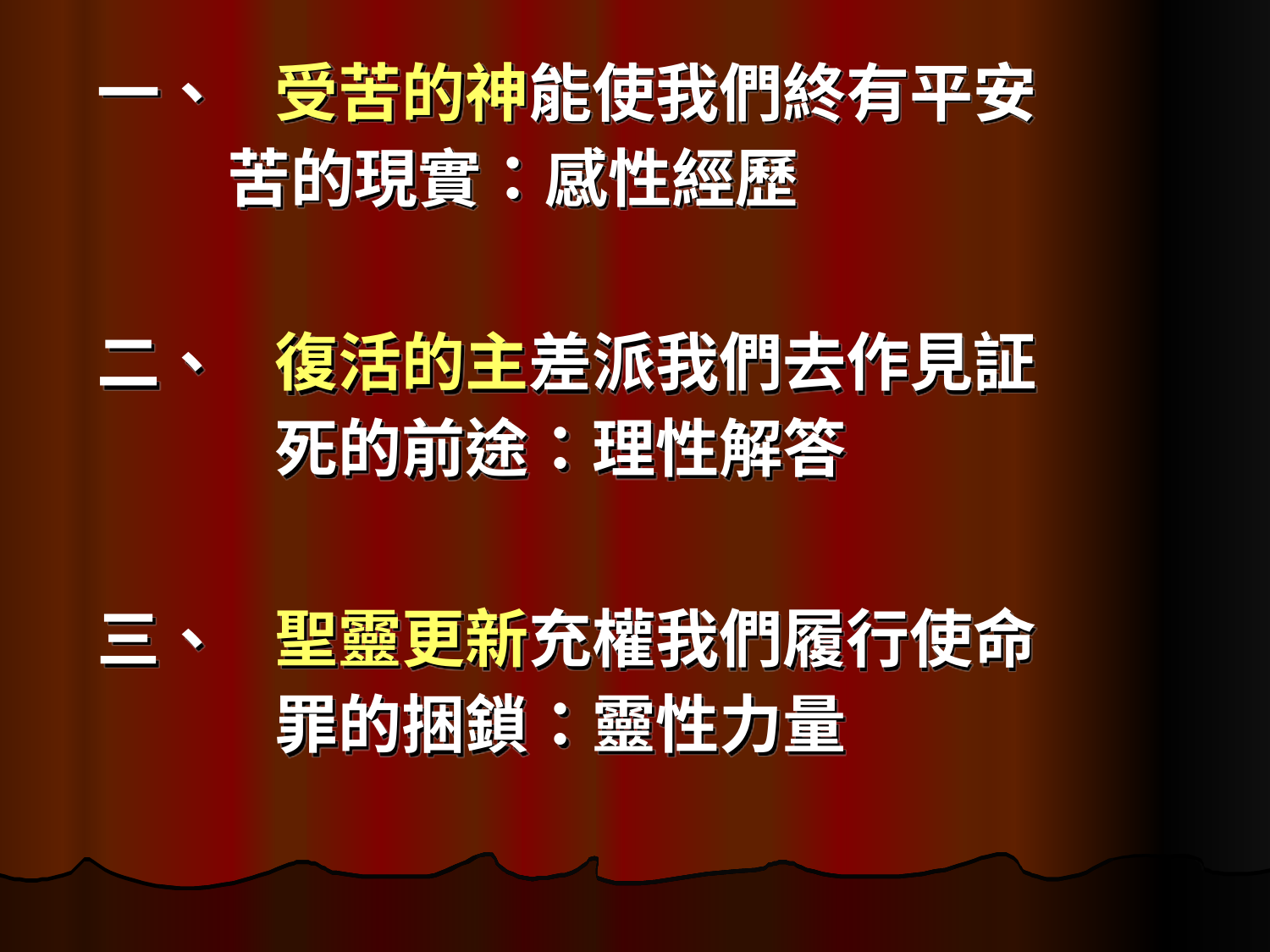

一、	受苦的神能使我們終有平安
        苦的現實：感性經歷

二、	復活的主差派我們去作見証
 	 	死的前途：理性解答

三、	聖靈更新充權我們履行使命
 	 	罪的捆鎖：靈性力量